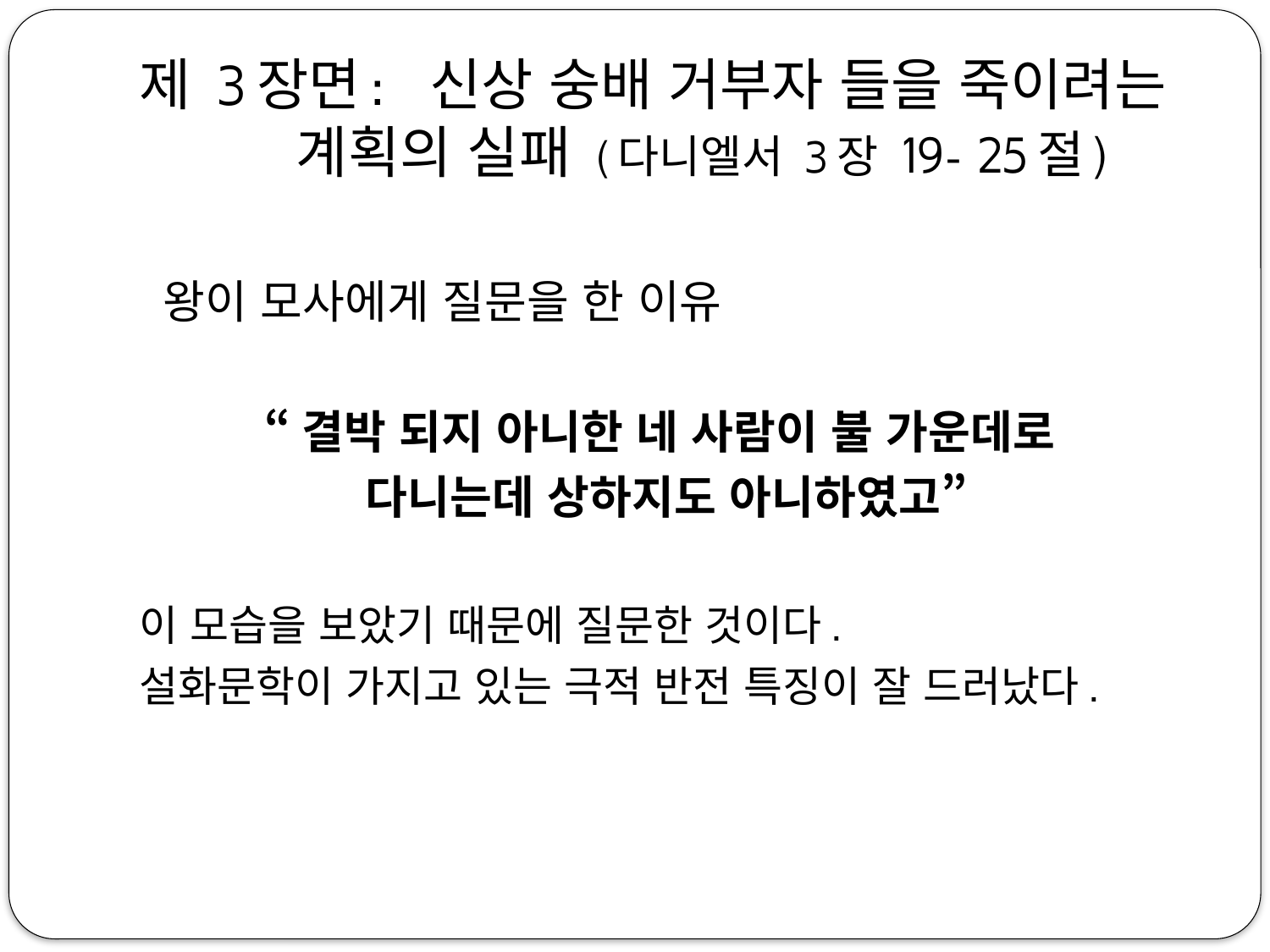

# 제 3장면:  신상 숭배 거부자 들을 죽이려는 계획의 실패 (다니엘서 3장 19- 25절)

 왕이 모사에게 질문을 한 이유

“결박 되지 아니한 네 사람이 불 가운데로
다니는데 상하지도 아니하였고”

이 모습을 보았기 때문에 질문한 것이다.
설화문학이 가지고 있는 극적 반전 특징이 잘 드러났다.